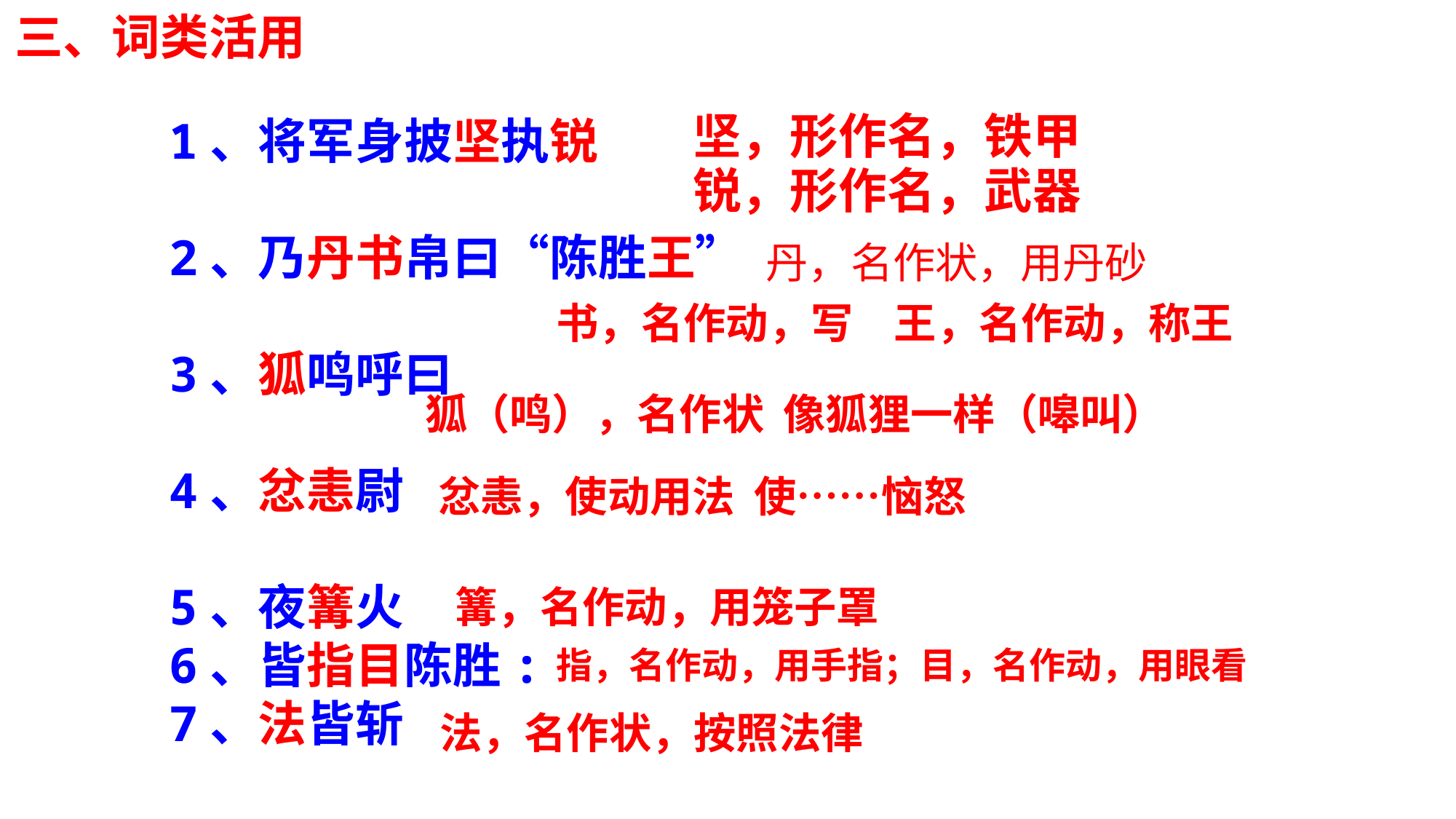

三、词类活用
坚，形作名，铁甲
1、将军身披坚执锐

2、乃丹书帛曰“陈胜王”

3、狐鸣呼曰

4、忿恚尉

5、夜篝火
6、皆指目陈胜:
7、法皆斩
锐，形作名，武器
丹，名作状，用丹砂

书，名作动，写
王，名作动，称王
狐（鸣），名作状  像狐狸一样（嗥叫）

忿恚，使动用法  使……恼怒
篝，名作动，用笼子罩
指，名作动，用手指；目，名作动，用眼看
法，名作状，按照法律